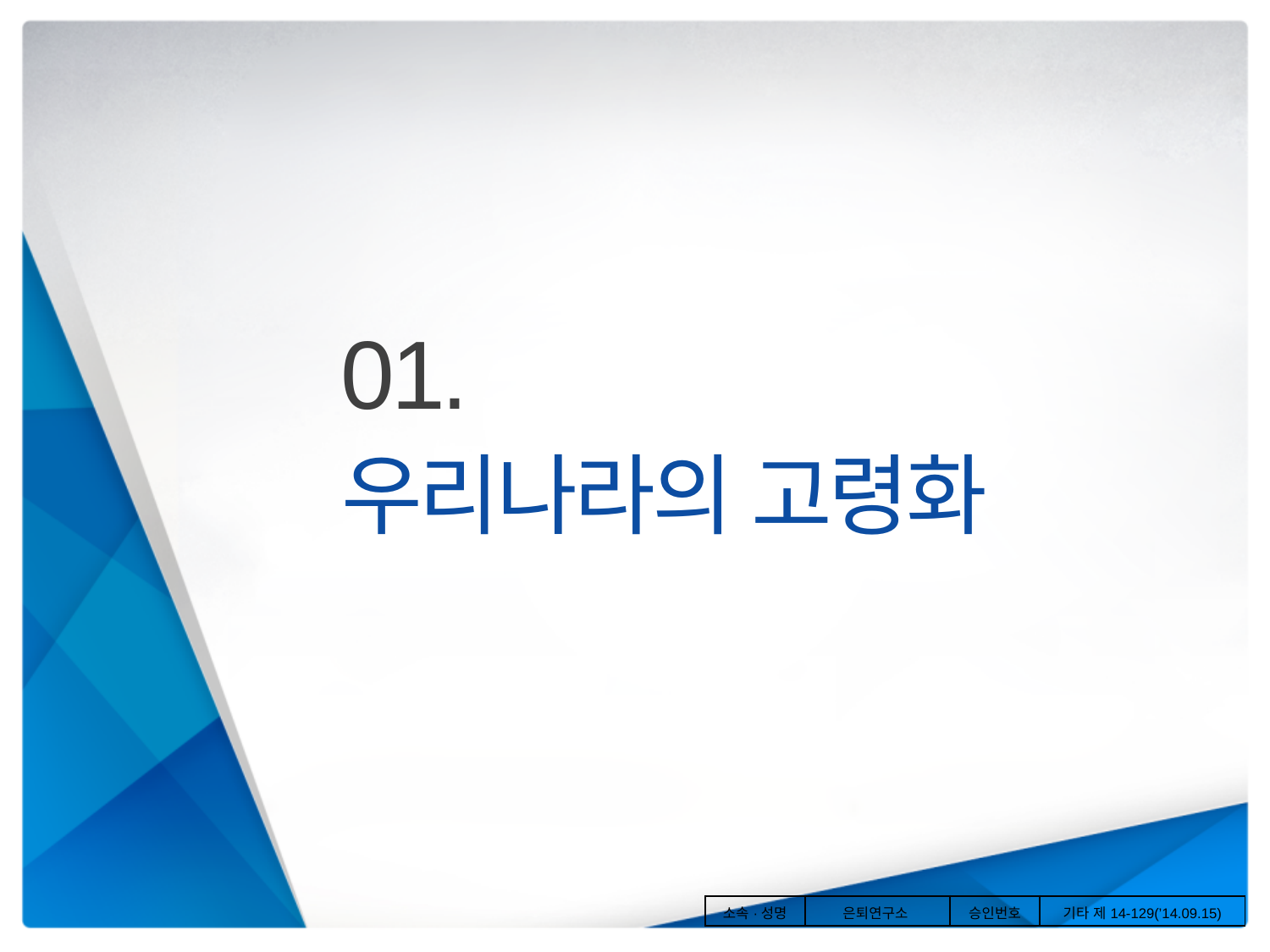

01.
우리나라의 고령화
| 소속·성명 | 은퇴연구소 | 승인번호 | 기타 제14-129(’14.09.15) |
| --- | --- | --- | --- |